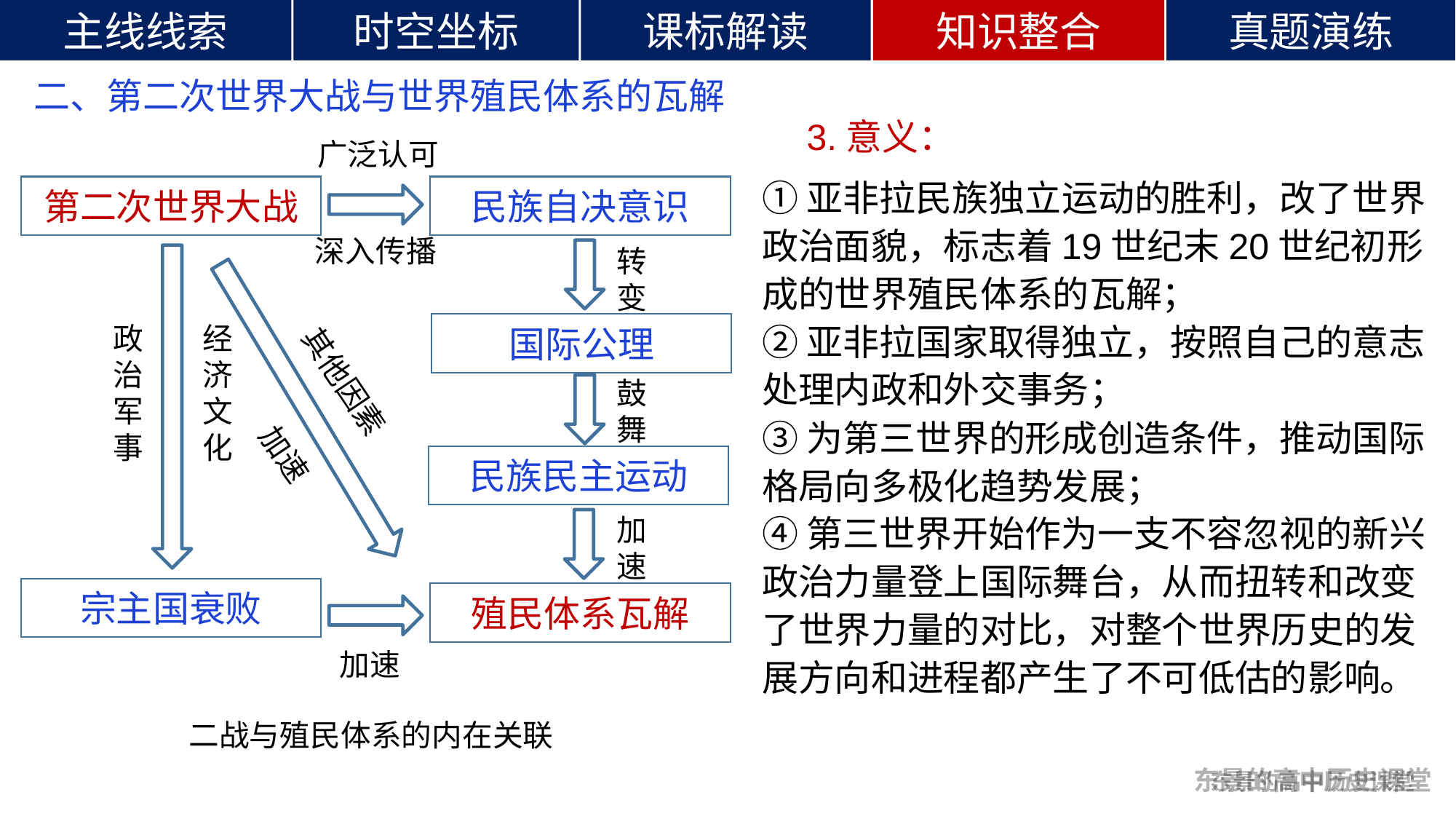

二、第二次世界大战与世界殖民体系的瓦解
3.意义：
广泛认可
民族自决意识

深入传播
①亚非拉民族独立运动的胜利，改了世界政治面貌，标志着19世纪末20世纪初形成的世界殖民体系的瓦解；
②亚非拉国家取得独立，按照自己的意志处理内政和外交事务；
③为第三世界的形成创造条件，推动国际格局向多极化趋势发展；
④第三世界开始作为一支不容忽视的新兴政治力量登上国际舞台，从而扭转和改变了世界力量的对比，对整个世界历史的发展方向和进程都产生了不可低估的影响。
第二次世界大战
转变

国际公理
其他因素

加速
政治军事
经济文化

宗主国衰败
鼓舞

民族民主运动
加速

殖民体系瓦解

加速
二战与殖民体系的内在关联